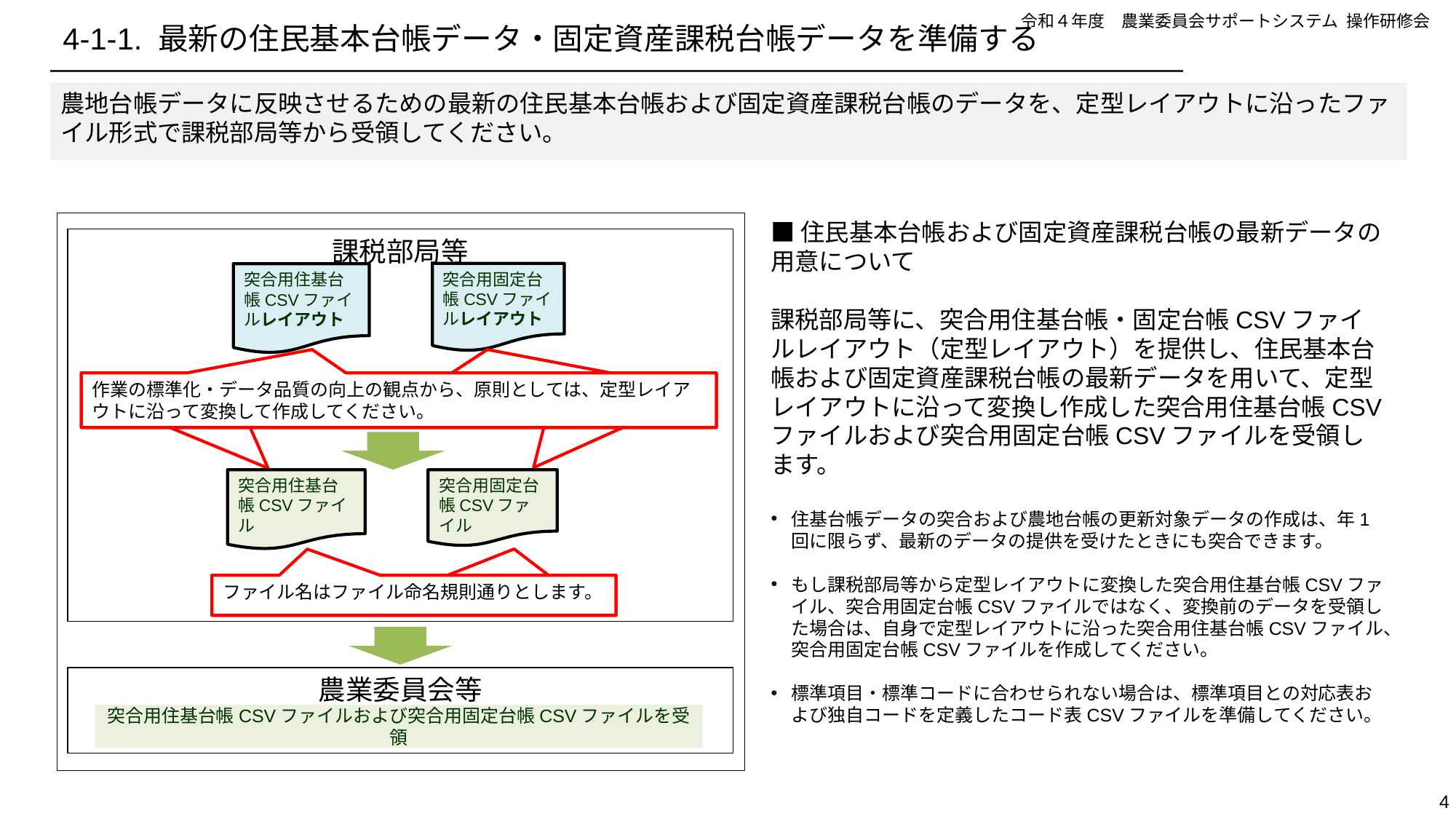

# 4-1-1. 最新の住民基本台帳データ・固定資産課税台帳データを準備する
農地台帳データに反映させるための最新の住民基本台帳および固定資産課税台帳のデータを、定型レイアウトに沿ったファイル形式で課税部局等から受領してください。
■住民基本台帳および固定資産課税台帳の最新データの用意について

課税部局等に、突合用住基台帳・固定台帳CSVファイルレイアウト（定型レイアウト）を提供し、住民基本台帳および固定資産課税台帳の最新データを用いて、定型レイアウトに沿って変換し作成した突合用住基台帳CSVファイルおよび突合用固定台帳CSVファイルを受領します。

住基台帳データの突合および農地台帳の更新対象データの作成は、年1回に限らず、最新のデータの提供を受けたときにも突合できます。

もし課税部局等から定型レイアウトに変換した突合用住基台帳CSVファイル、突合用固定台帳CSVファイルではなく、変換前のデータを受領した場合は、自身で定型レイアウトに沿った突合用住基台帳CSVファイル、突合用固定台帳CSVファイルを作成してください。

標準項目・標準コードに合わせられない場合は、標準項目との対応表および独自コードを定義したコード表CSVファイルを準備してください。

課税部局等
突合用固定台帳CSVファイルレイアウト
突合用住基台帳CSVファイルレイアウト
作業の標準化・データ品質の向上の観点から、原則としては、定型レイアウトに沿って変換して作成してください。

突合用住基台帳CSVファイル
突合用固定台帳CSVファイル

ファイル名はファイル命名規則通りとします。

農業委員会等
突合用住基台帳CSVファイルおよび突合用固定台帳CSVファイルを受領